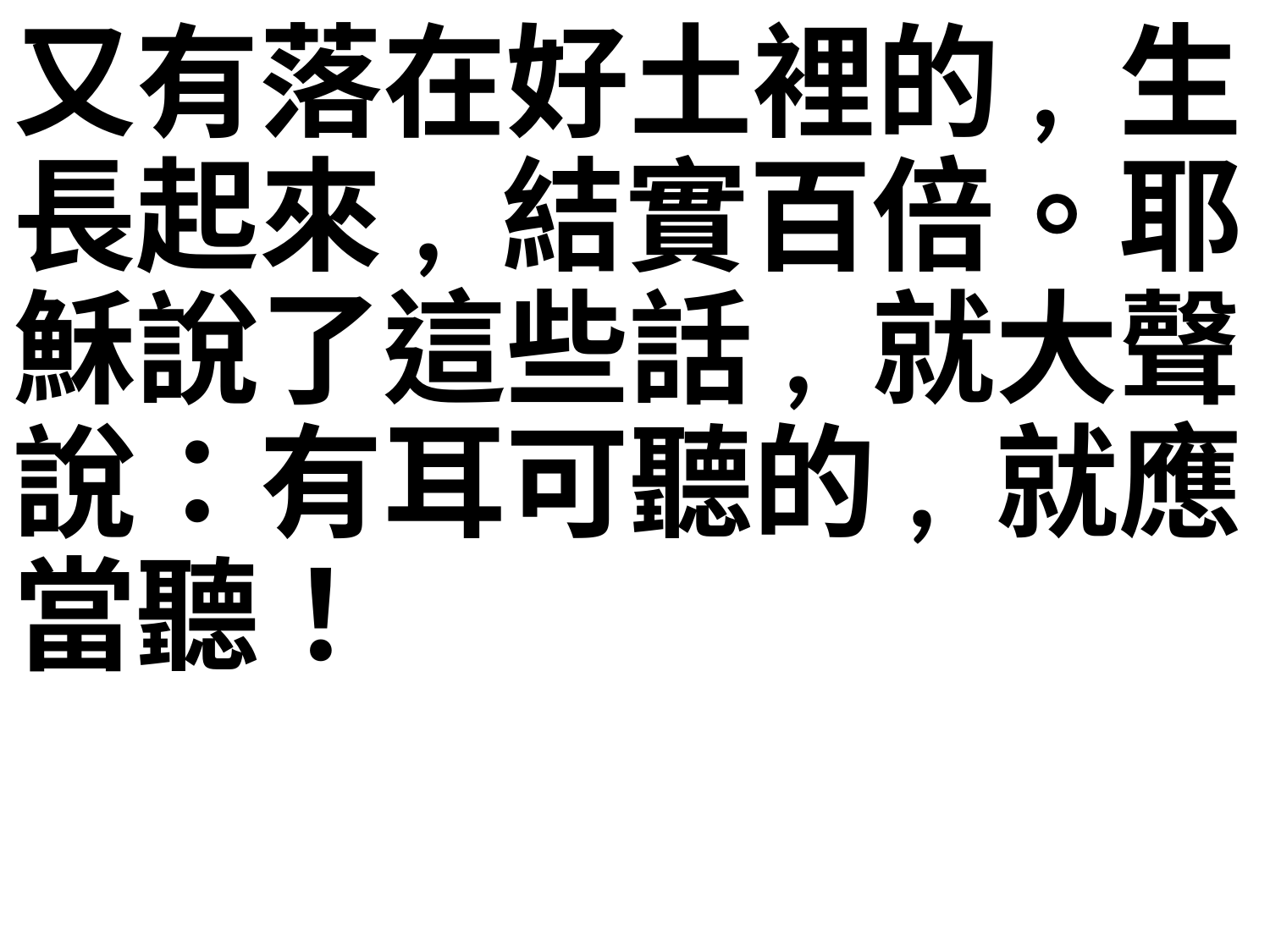

又有落在好土裡的, 生長起來, 結實百倍。耶穌說了這些話, 就大聲說：有耳可聽的, 就應當聽！